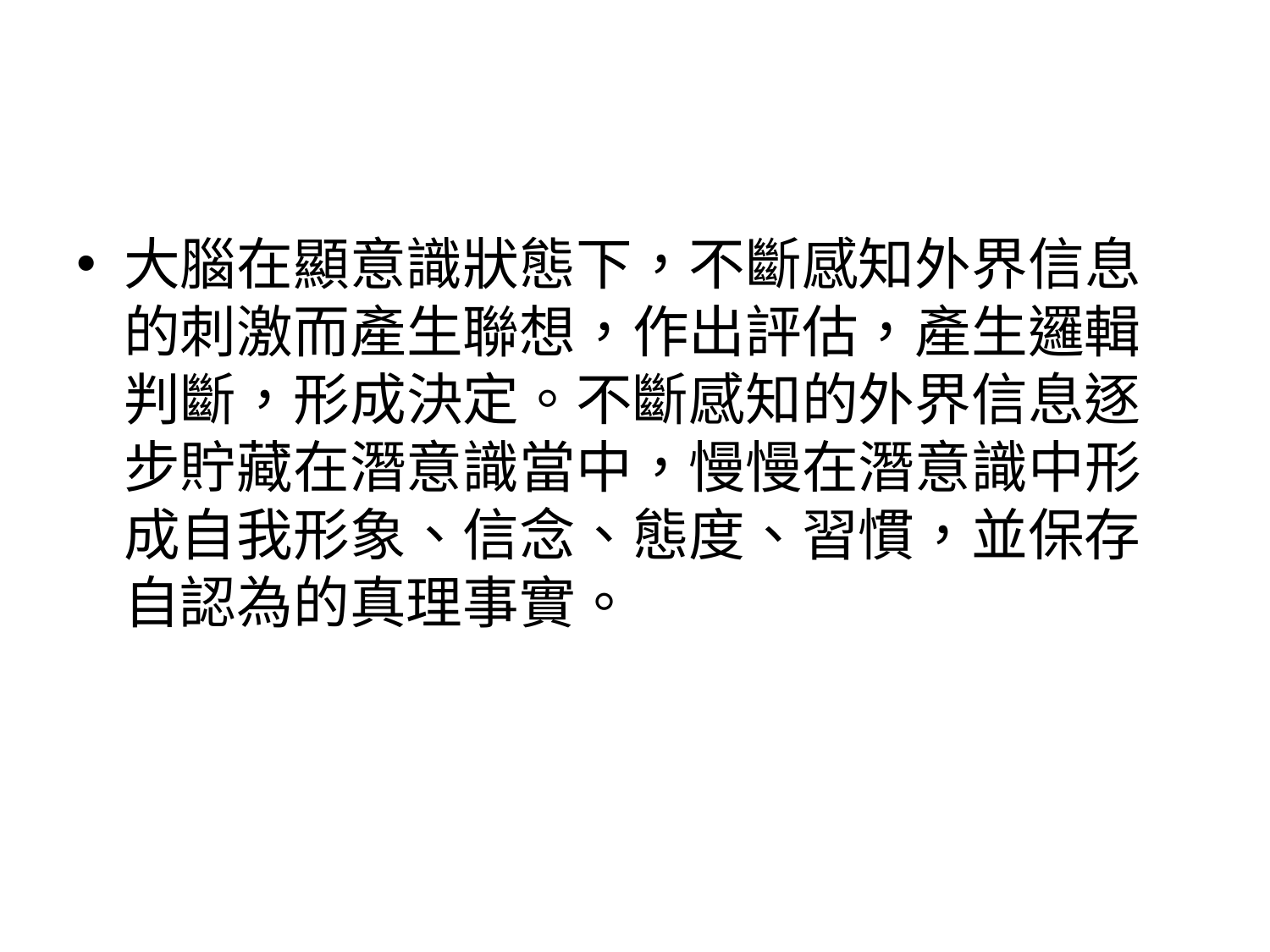

大腦在顯意識狀態下，不斷感知外界信息的刺激而產生聯想，作出評估，產生邏輯判斷，形成決定。不斷感知的外界信息逐步貯藏在潛意識當中，慢慢在潛意識中形成自我形象、信念、態度、習慣，並保存自認為的真理事實。